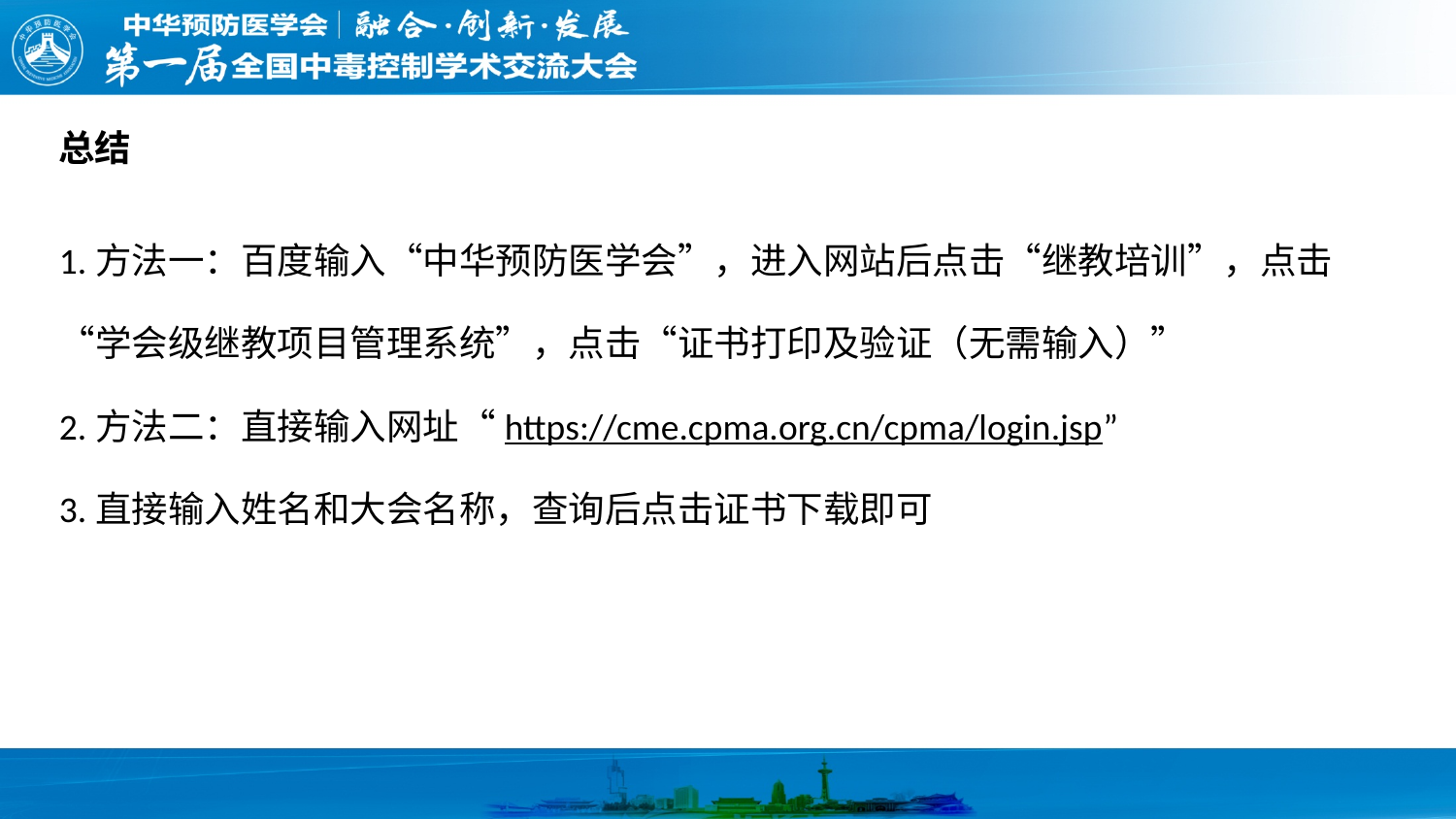

总结
1.方法一：百度输入“中华预防医学会”，进入网站后点击“继教培训”，点击“学会级继教项目管理系统”，点击“证书打印及验证（无需输入）”
2.方法二：直接输入网址“https://cme.cpma.org.cn/cpma/login.jsp”
3.直接输入姓名和大会名称，查询后点击证书下载即可